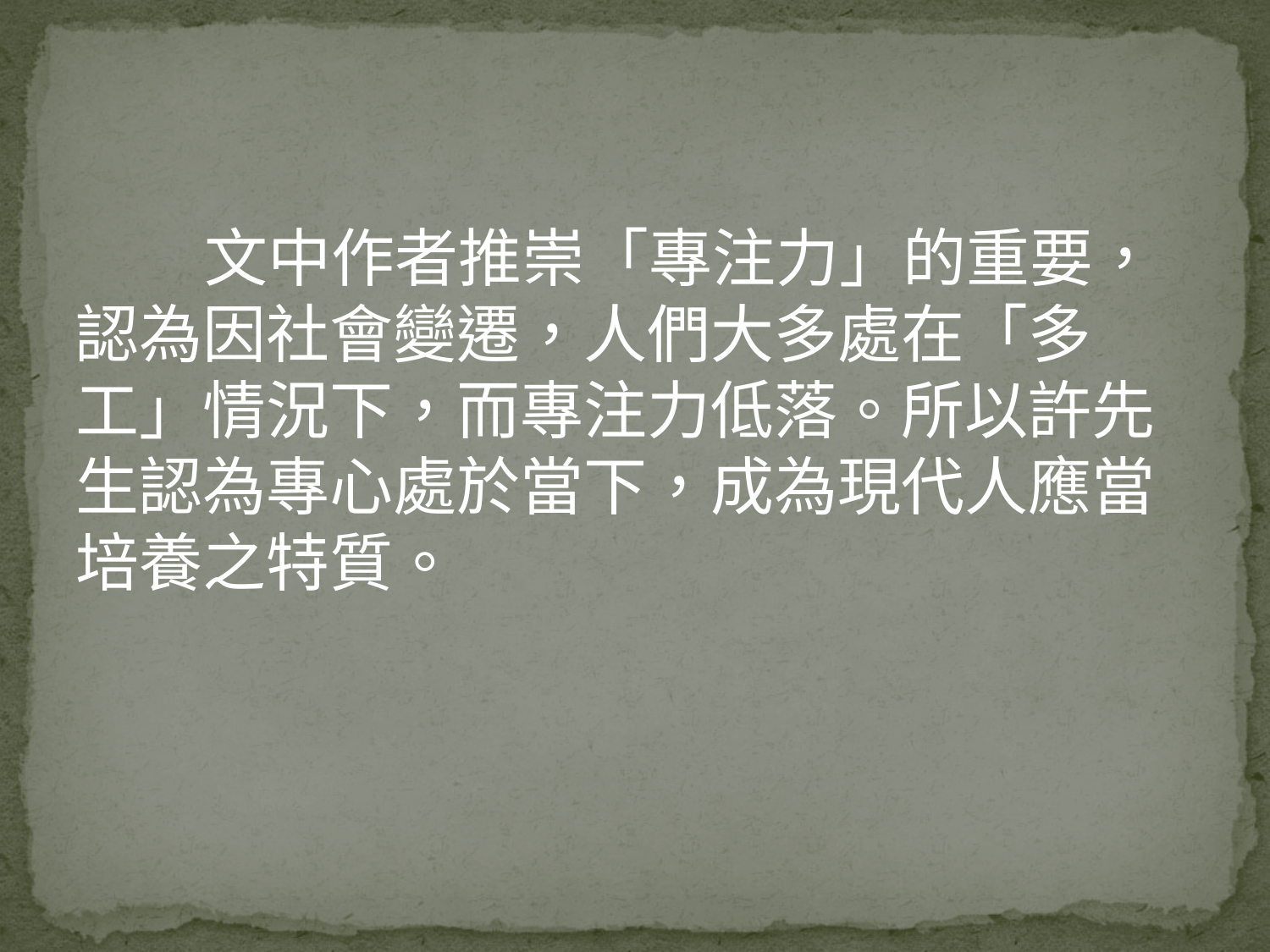

#
        文中作者推崇「專注力」的重要，認為因社會變遷，人們大多處在「多工」情況下，而專注力低落。所以許先生認為專心處於當下，成為現代人應當培養之特質。